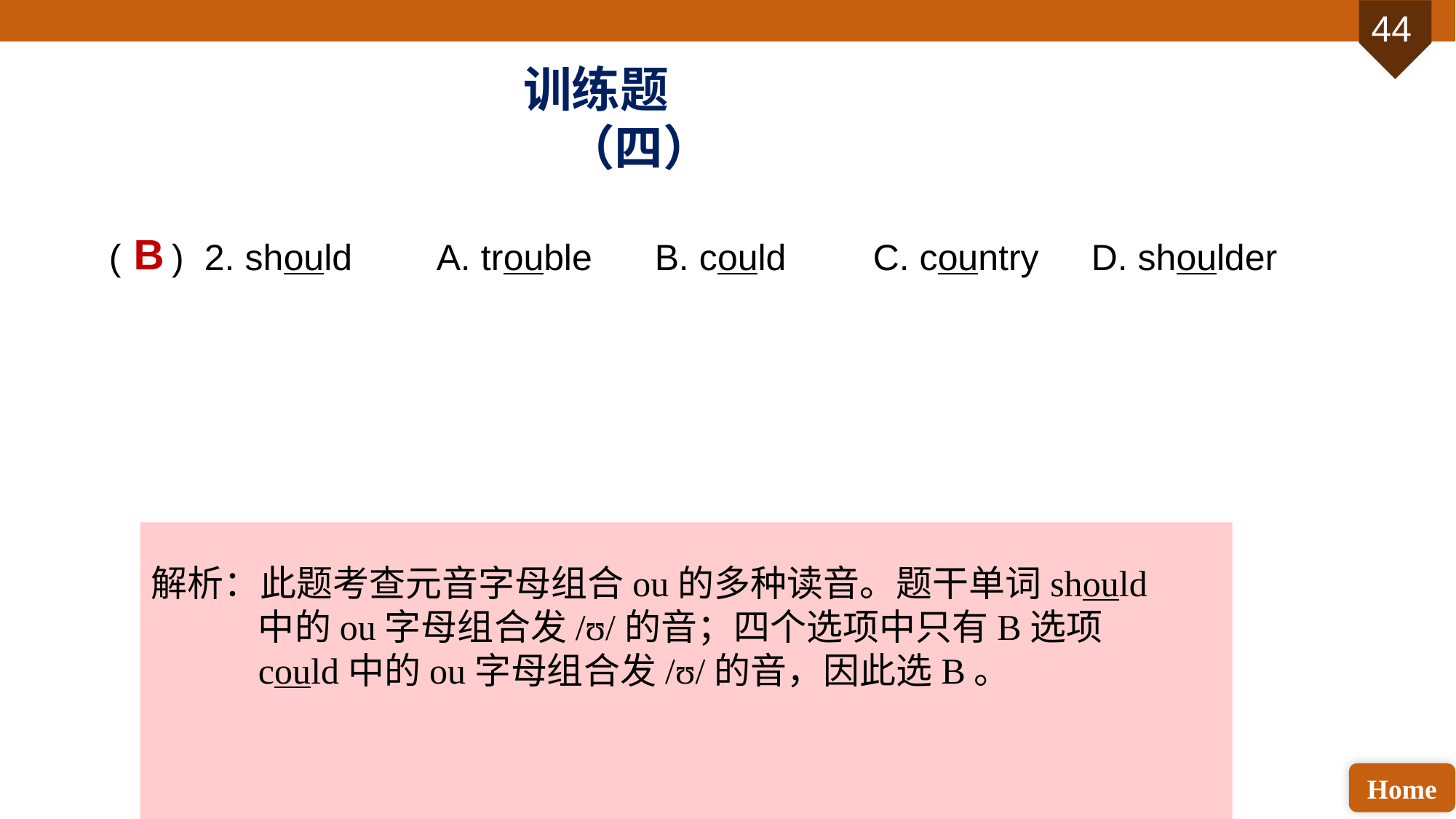

训练题（四）
(     )  2. should 	A. trouble 	B. could 	C. country 	D. shoulder
B

解析：此题考查元音字母组合ou的多种读音。题干单词should中的ou字母组合发/ʊ/的音；四个选项中只有B选项could中的ou字母组合发/ʊ/的音，因此选B。